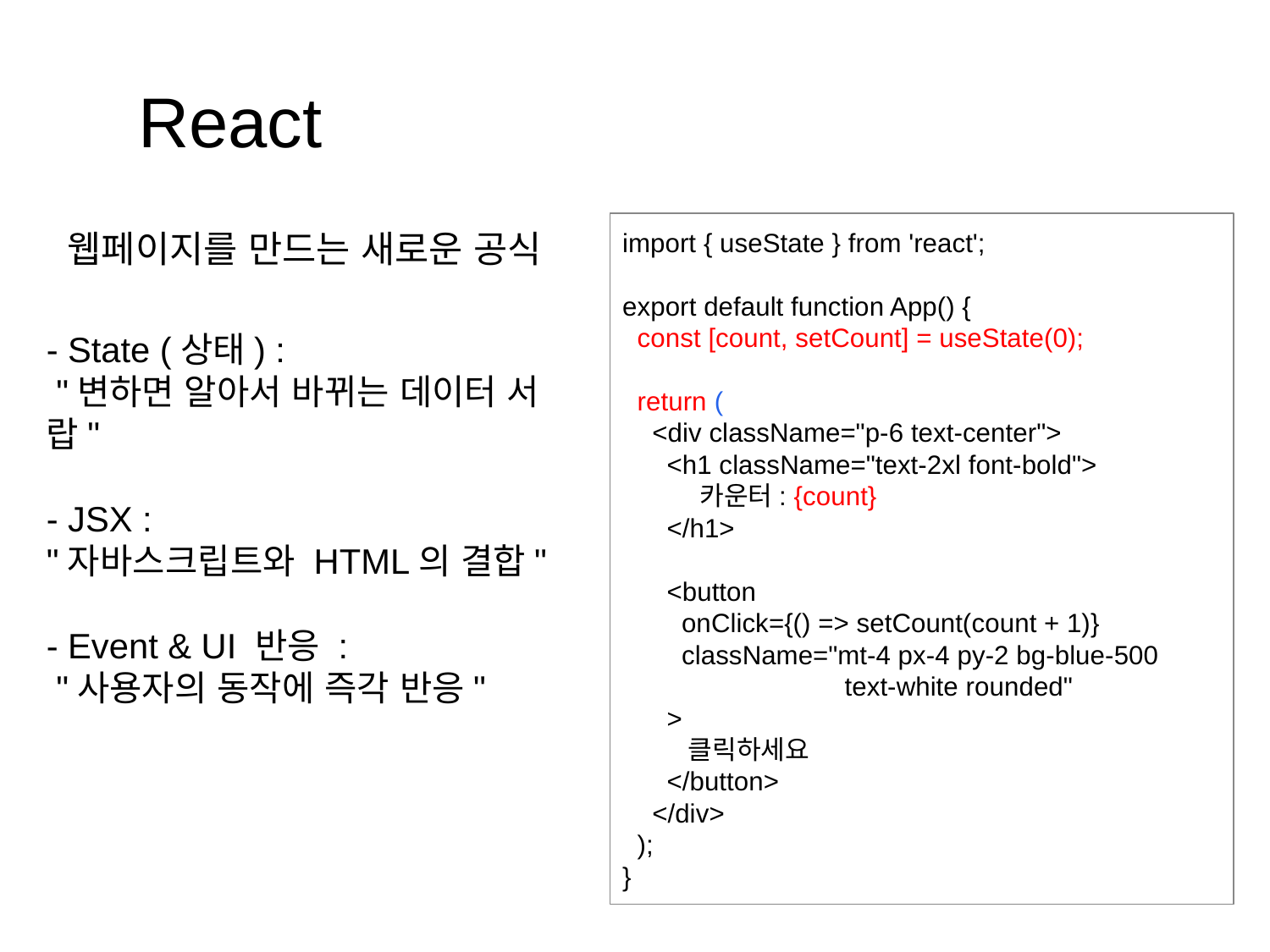

React
웹페이지를 만드는 새로운 공식
import { useState } from 'react';

export default function App() {
  const [count, setCount] = useState(0);

  return (
    <div className="p-6 text-center">
      <h1 className="text-2xl font-bold">
 카운터: {count}
      </h1>

      <button
        onClick={() => setCount(count + 1)}
        className="mt-4 px-4 py-2 bg-blue-500
                              text-white rounded"
      >
        클릭하세요
      </button>
    </div>
  );
}
- State (상태) :
 "변하면 알아서 바뀌는 데이터 서랍"

- JSX :
"자바스크립트와 HTML의 결합"

- Event & UI 반응 :
 "사용자의 동작에 즉각 반응"